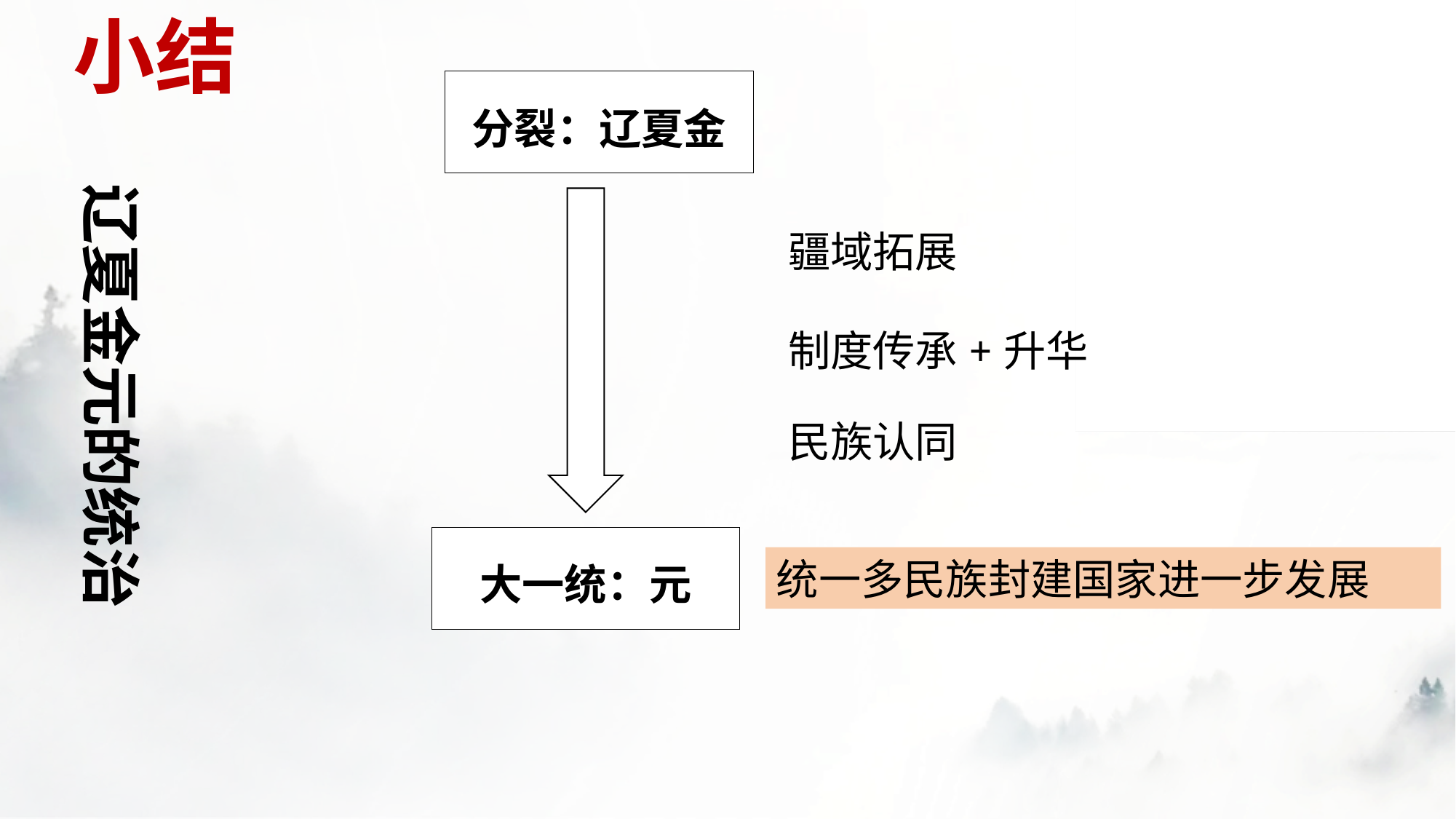

小结
分裂：辽夏金
辽夏金元的统治
疆域拓展

制度传承+升华
民族认同
大一统：元
统一多民族封建国家进一步发展